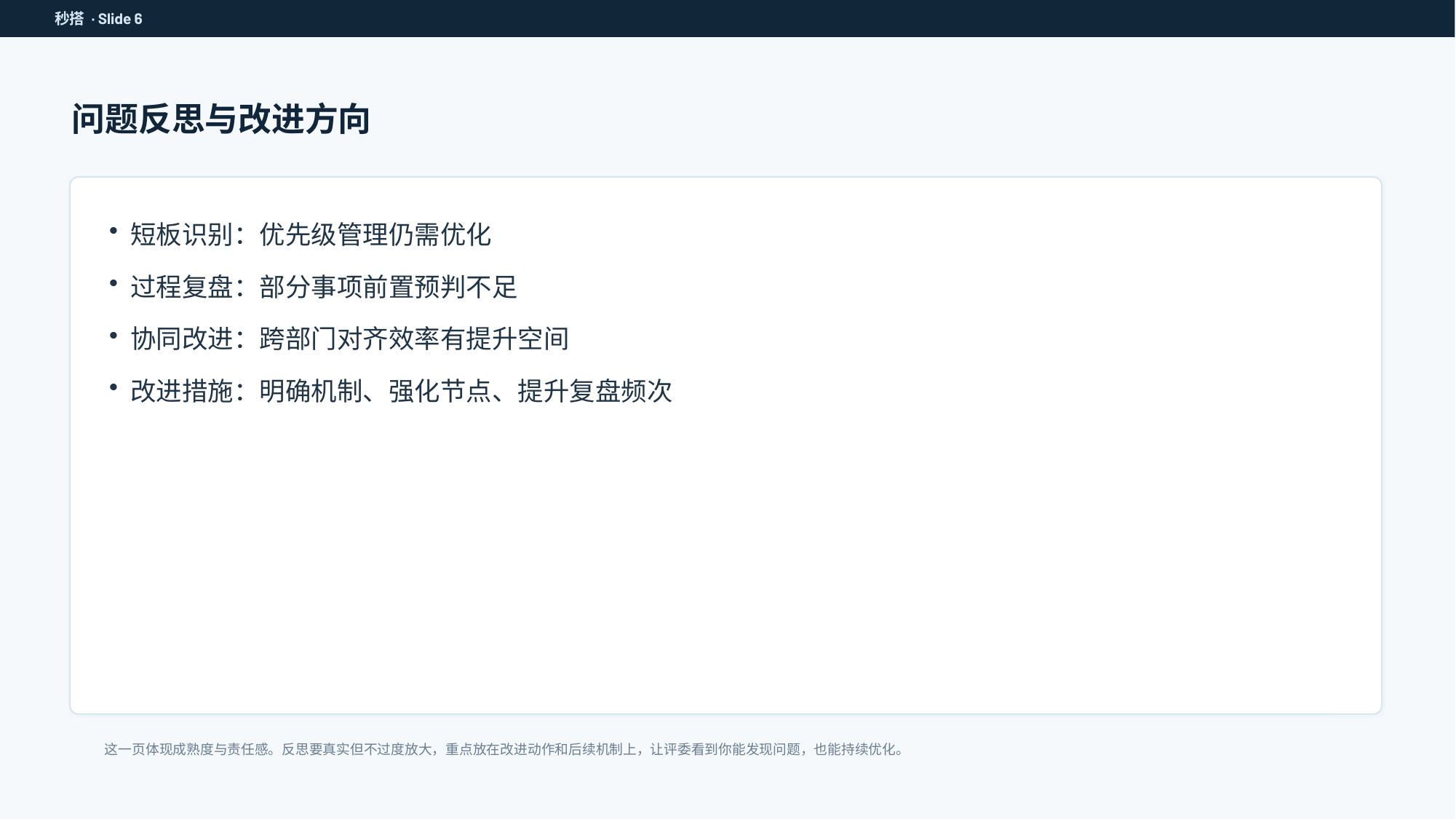

秒搭 · Slide 6
问题反思与改进方向

短板识别：优先级管理仍需优化
过程复盘：部分事项前置预判不足
协同改进：跨部门对齐效率有提升空间
改进措施：明确机制、强化节点、提升复盘频次
这一页体现成熟度与责任感。反思要真实但不过度放大，重点放在改进动作和后续机制上，让评委看到你能发现问题，也能持续优化。